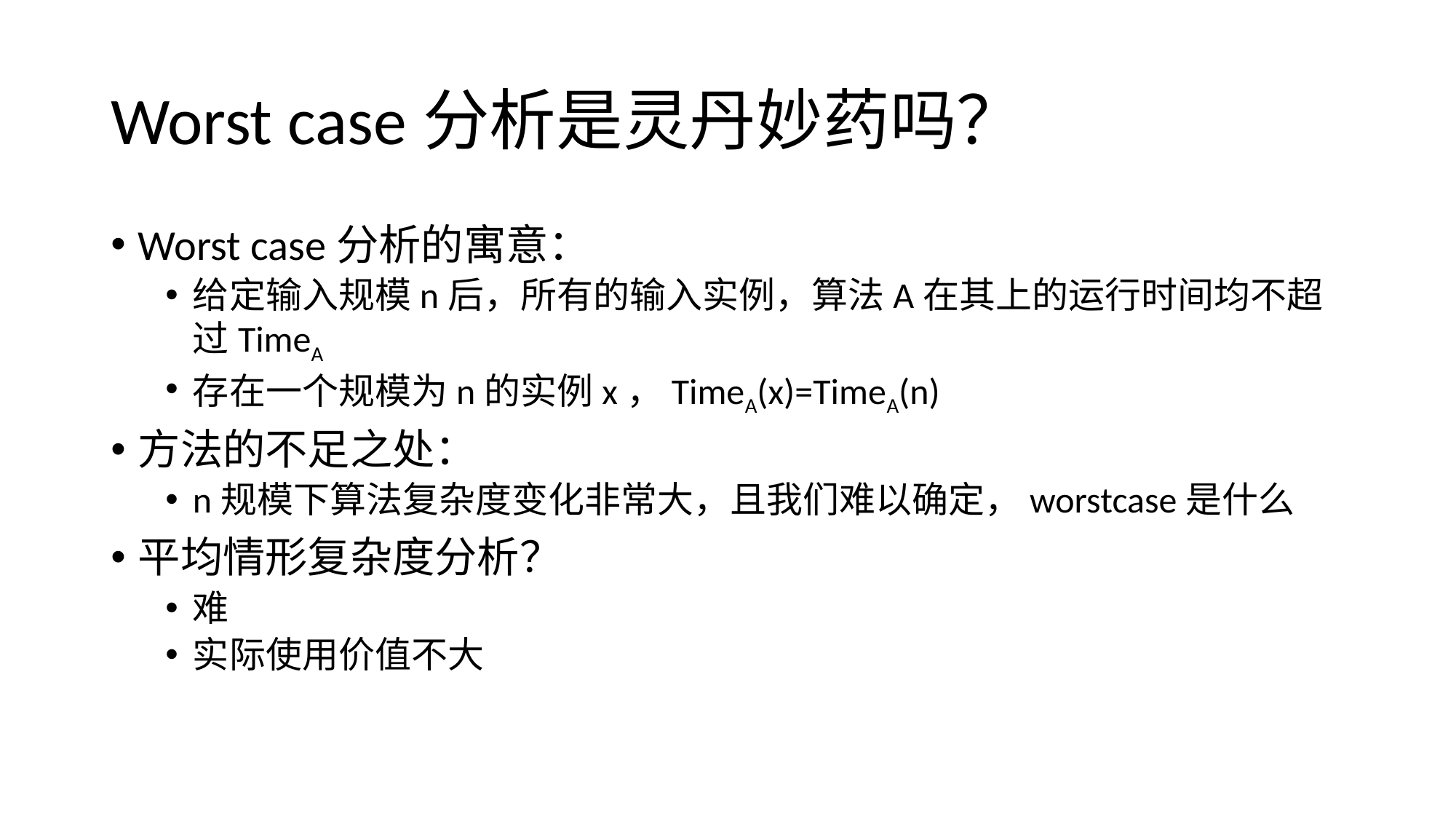

# Worst case分析是灵丹妙药吗？
Worst case分析的寓意：
给定输入规模n后，所有的输入实例，算法A在其上的运行时间均不超过TimeA
存在一个规模为n的实例x，TimeA(x)=TimeA(n)
方法的不足之处：
n规模下算法复杂度变化非常大，且我们难以确定，worstcase是什么
平均情形复杂度分析？
难
实际使用价值不大